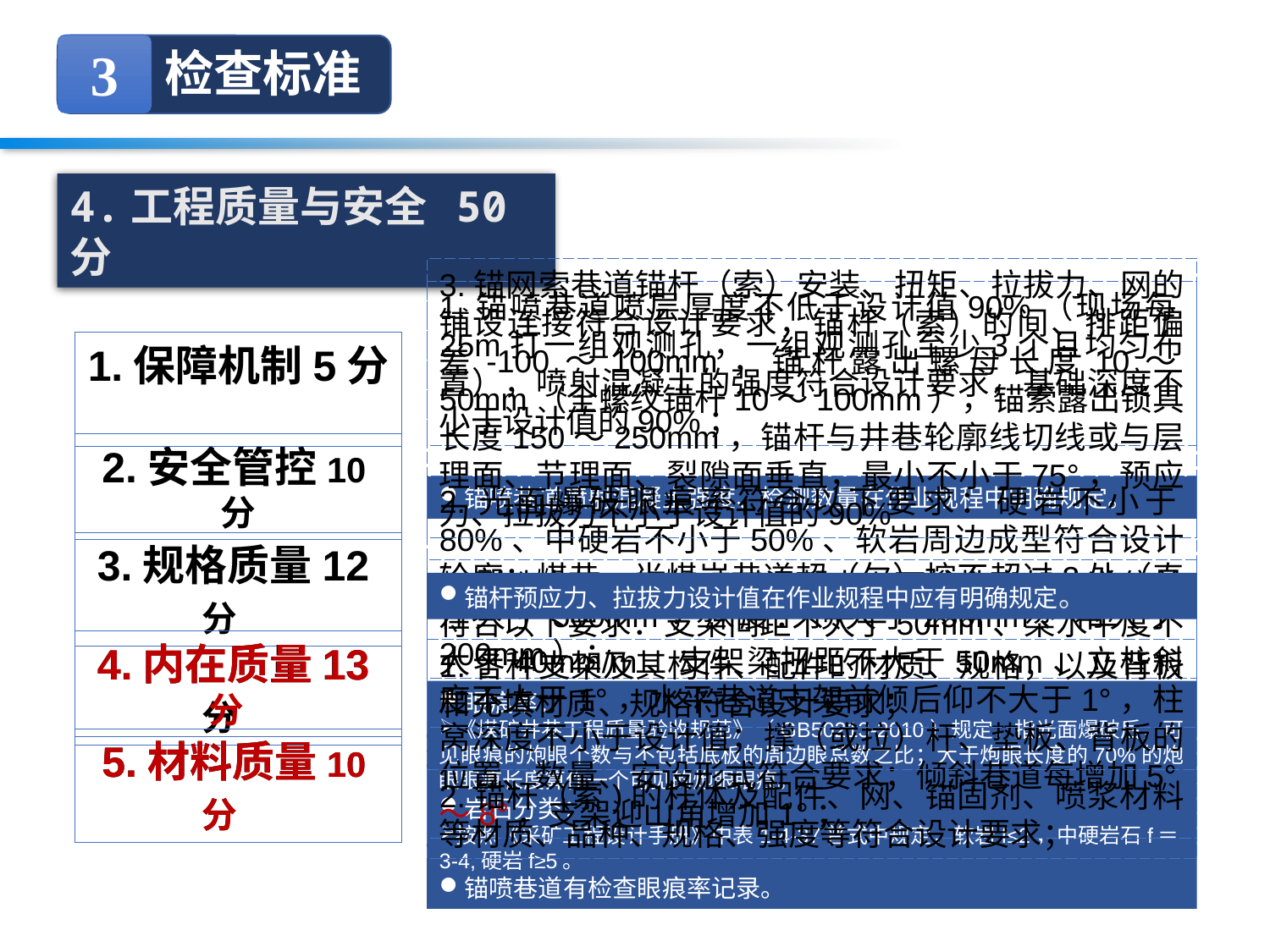

3

检查标准

4.工程质量与安全  50分
3.锚网索巷道锚杆（索）安装、扭矩、拉拔力、网的铺设连接符合设计要求，锚杆（索）的间、排距偏差-100～100mm，锚杆露出螺母长度10～50mm（全螺纹锚杆10～100mm），锚索露出锁具长度150～250mm，锚杆与井巷轮廓线切线或与层理面、节理面、裂隙面垂直，最小不小于75°，预应力、拉拔力不小于设计值的90%
1.锚喷巷道喷层厚度不低于设计值90%（现场每25m打一组观测孔，一组观测孔至少3个且均匀布置），喷射混凝土的强度符合设计要求，基础深度不小于设计值的90%；
1.保障机制5分
2.安全管控10分
2.光面爆破眼痕率符合以下要求：硬岩不小于80%、中硬岩不小于50%、软岩周边成型符合设计轮廓；煤巷、半煤岩巷道超（欠）挖不超过3处（直径大于500mm，深度：顶大于250mm、帮大于200mm）；
锚喷巷道喷射混凝土强度、检测数量在作业规程中明确规定。
3.规格质量12分
4.刚性支架、钢架喷射混凝土、可缩性支架巷道偏差符合以下要求：支架间距不大于50mm、梁水平度不大于40mm/m、支架梁扭距不大于50mm、立柱斜度不大于1°，水平巷道支架前倾后仰不大于1°，柱窝深度不小于设计值；撑（或拉）杆、垫板、背板的位置、数量、安设形式符合要求；倾斜巷道每增加5°～8°，支架迎山角增加1°；
锚杆预应力、拉拔力设计值在作业规程中应有明确规定。
4.内在质量13分
4.内在质量13分
1.各种支架及其构件、配件的材质、规格，以及背板和充填材质、规格符合设计要求；
眼痕率：
《煤矿井巷工程质量验收规范》（GB50213-2010）规定，指光面爆破后，可见眼痕的炮眼个数与不包括底板的周边眼总数之比；大于炮眼长度的70%的炮眼眼痕长度算作一个可见的炮眼眼痕。
岩石分类：
按照《采矿工程设计手册》中表1-4-37普式中规定，软岩f≤2，中硬岩石f＝3-4,硬岩f≥5。
锚喷巷道有检查眼痕率记录。
5.材料质量10分
5.材料质量10分
2.锚杆（索)的杆体及配件、网、锚固剂、喷浆材料等材质、品种、规格、强度等符合设计要求；